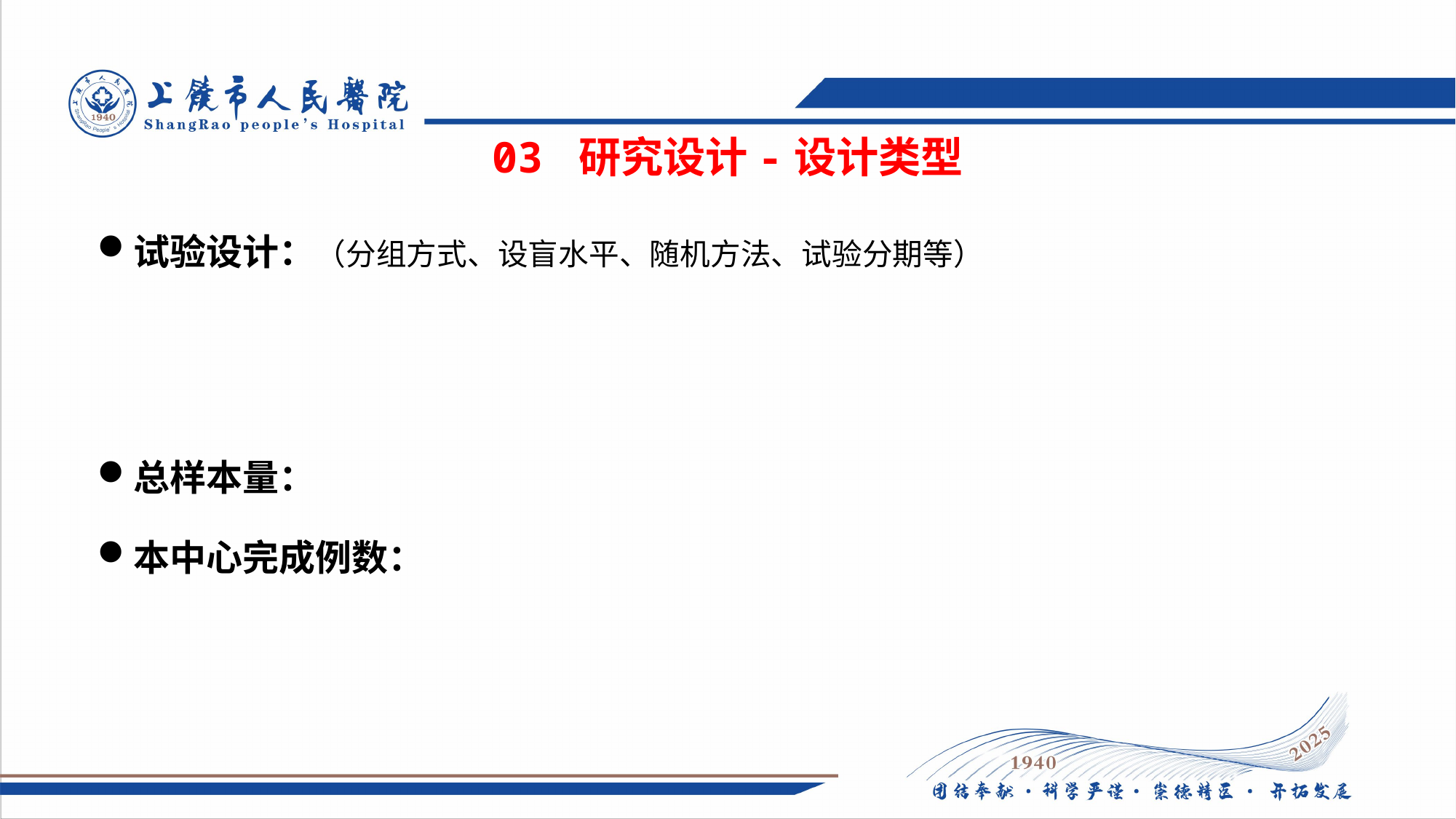

03 研究设计-设计类型
试验设计：（分组方式、设盲水平、随机方法、试验分期等）

总样本量：

本中心完成例数：